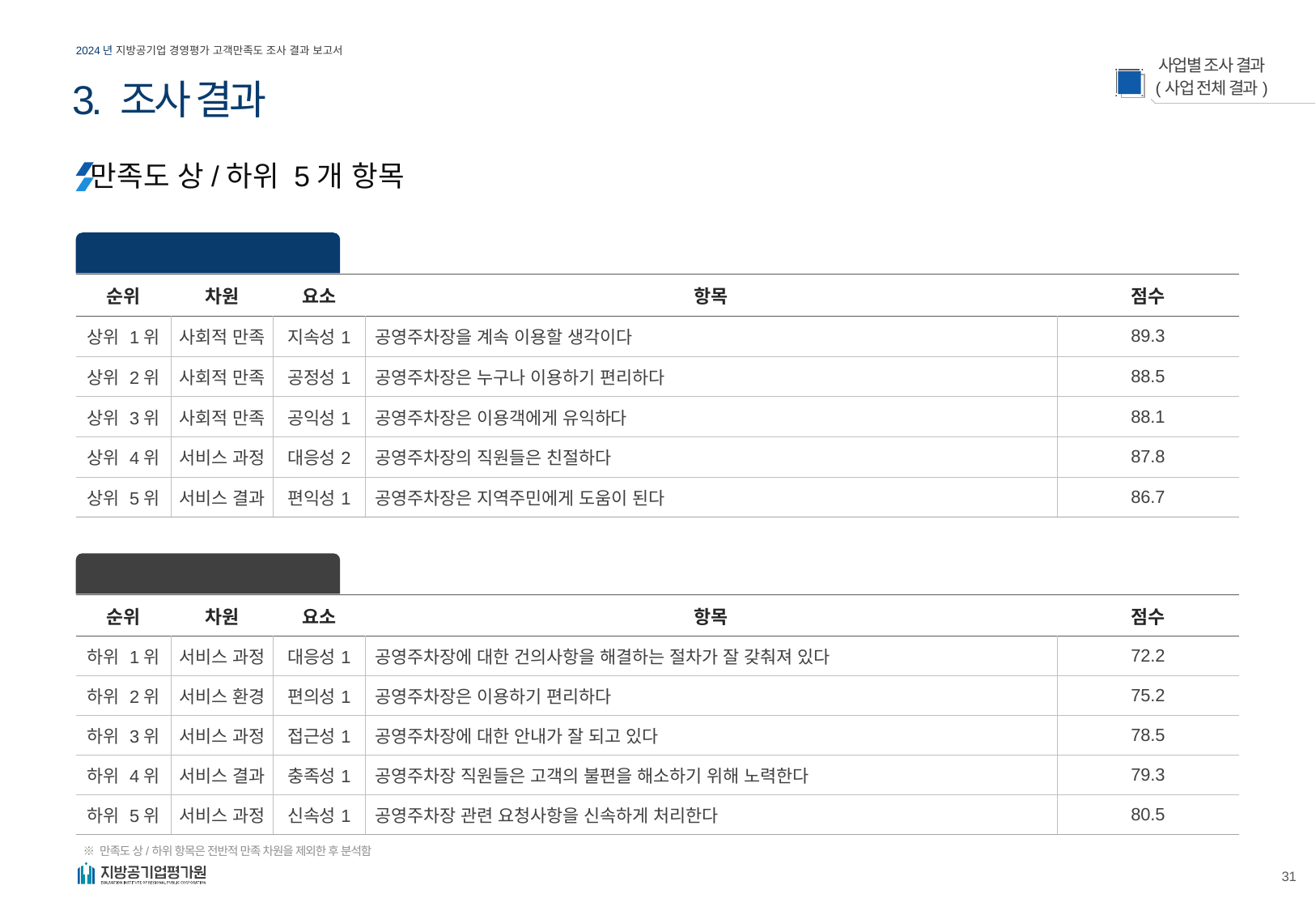

3. 조사 결과
만족도 상/하위 5개 항목

만족도 상위 5위
| 순위 | 차원 | 요소 | 항목 | 점수 |
| --- | --- | --- | --- | --- |
| 상위 1위 | 사회적 만족 | 지속성1 | 공영주차장을 계속 이용할 생각이다 | 89.3 |
| 상위 2위 | 사회적 만족 | 공정성1 | 공영주차장은 누구나 이용하기 편리하다 | 88.5 |
| 상위 3위 | 사회적 만족 | 공익성1 | 공영주차장은 이용객에게 유익하다 | 88.1 |
| 상위 4위 | 서비스 과정 | 대응성2 | 공영주차장의 직원들은 친절하다 | 87.8 |
| 상위 5위 | 서비스 결과 | 편익성1 | 공영주차장은 지역주민에게 도움이 된다 | 86.7 |
만족도 하위 5위
| 순위 | 차원 | 요소 | 항목 | 점수 |
| --- | --- | --- | --- | --- |
| 하위 1위 | 서비스 과정 | 대응성1 | 공영주차장에 대한 건의사항을 해결하는 절차가 잘 갖춰져 있다 | 72.2 |
| 하위 2위 | 서비스 환경 | 편의성1 | 공영주차장은 이용하기 편리하다 | 75.2 |
| 하위 3위 | 서비스 과정 | 접근성1 | 공영주차장에 대한 안내가 잘 되고 있다 | 78.5 |
| 하위 4위 | 서비스 결과 | 충족성1 | 공영주차장 직원들은 고객의 불편을 해소하기 위해 노력한다 | 79.3 |
| 하위 5위 | 서비스 과정 | 신속성1 | 공영주차장 관련 요청사항을 신속하게 처리한다 | 80.5 |
※ 만족도 상/하위 항목은 전반적 만족 차원을 제외한 후 분석함